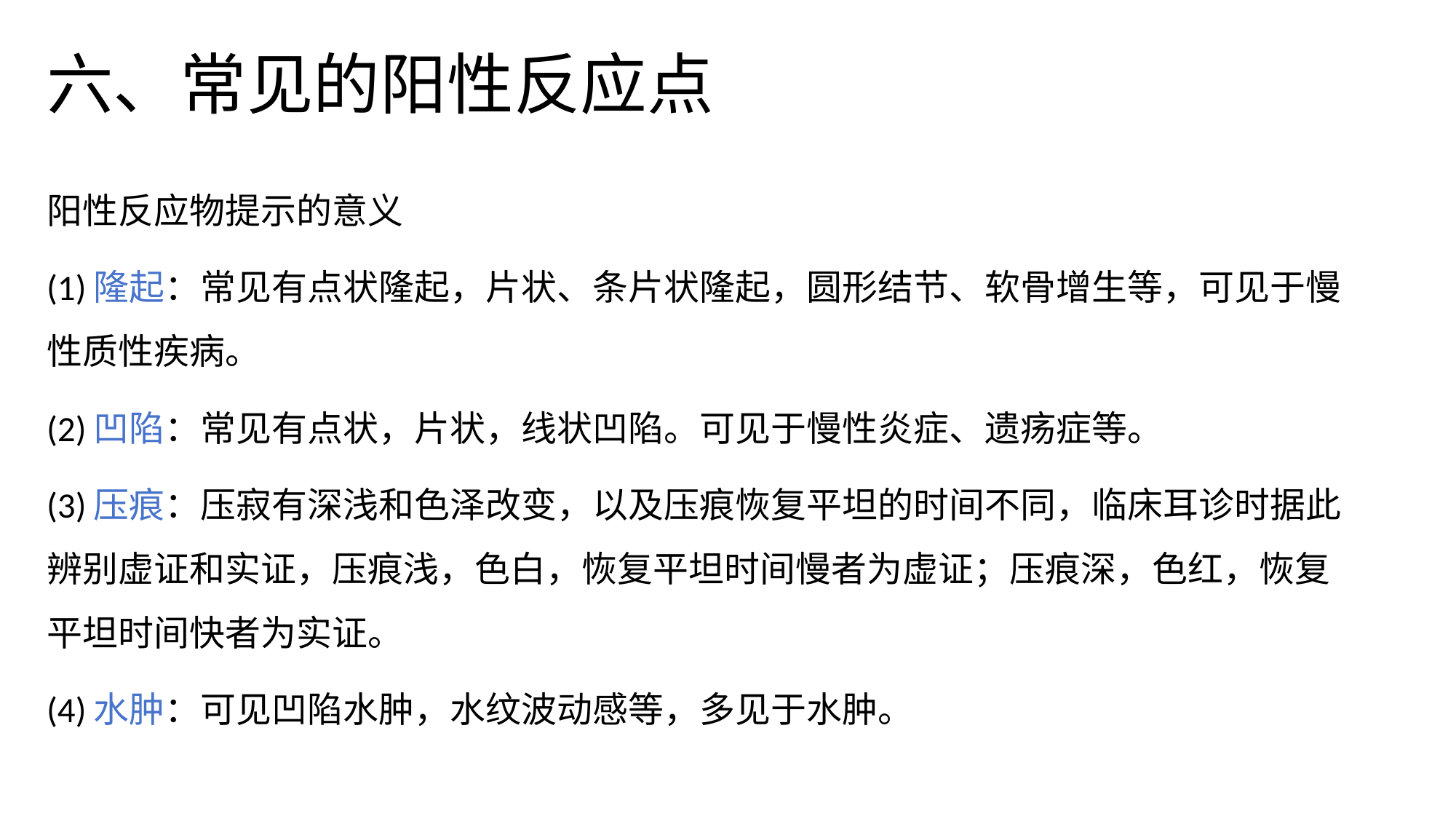

# 六、常见的阳性反应点
阳性反应物提示的意义
(1)隆起：常见有点状隆起，片状、条片状隆起，圆形结节、软骨增生等，可见于慢性质性疾病。
(2)凹陷：常见有点状，片状，线状凹陷。可见于慢性炎症、遗疡症等。
(3)压痕：压寂有深浅和色泽改变，以及压痕恢复平坦的时间不同，临床耳诊时据此辨别虚证和实证，压痕浅，色白，恢复平坦时间慢者为虚证；压痕深，色红，恢复平坦时间快者为实证。
(4)水肿：可见凹陷水肿，水纹波动感等，多见于水肿。